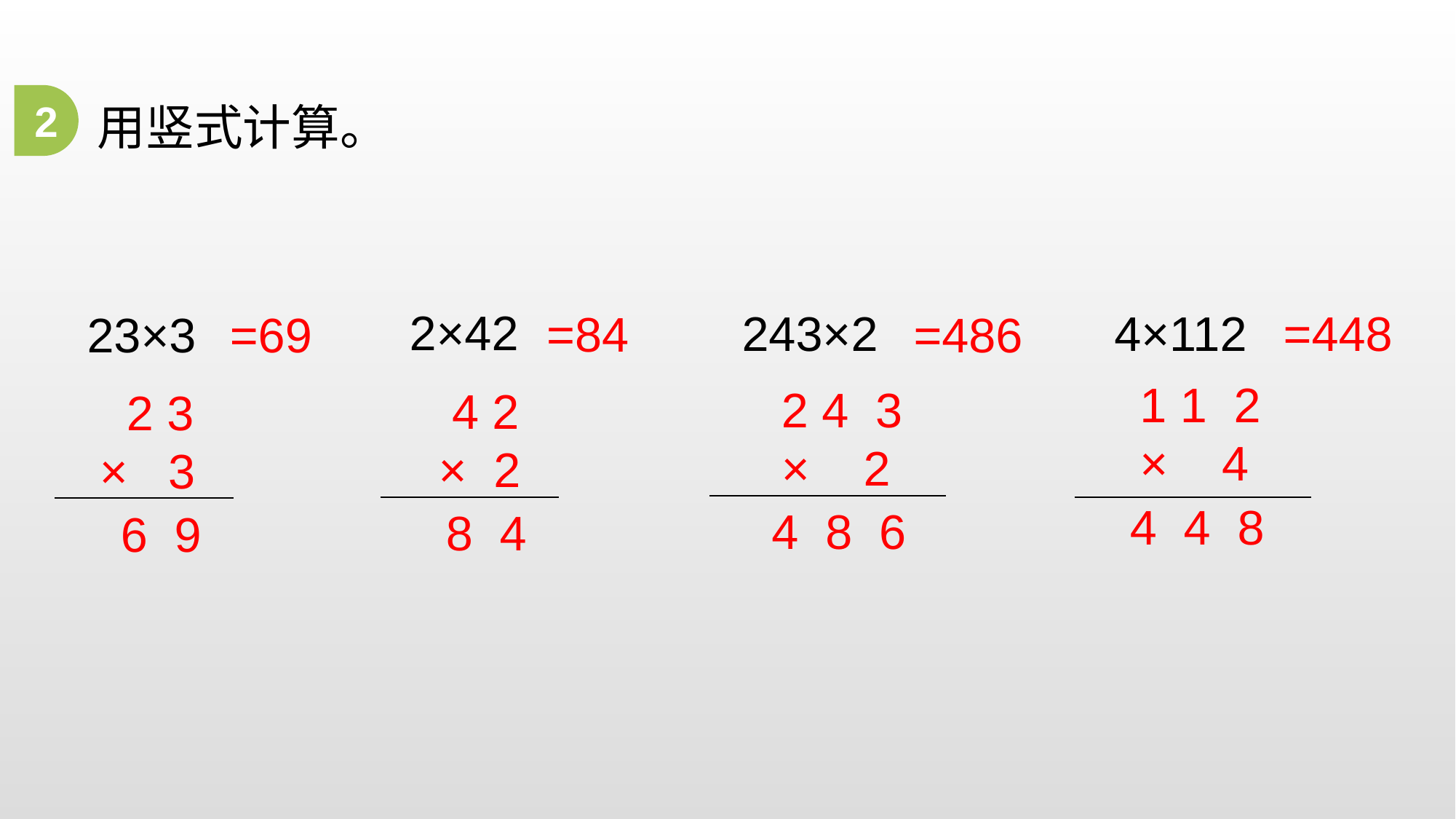

2
用竖式计算。
2×42
243×2
4×112
=448
=84
23×3
=69
=486
    1 1  2
    ×    4
4  4  8
    2 4  3
    ×    2
4  8  6
    4 2
   ×  2
8  4
    2 3
  ×   3
6  9